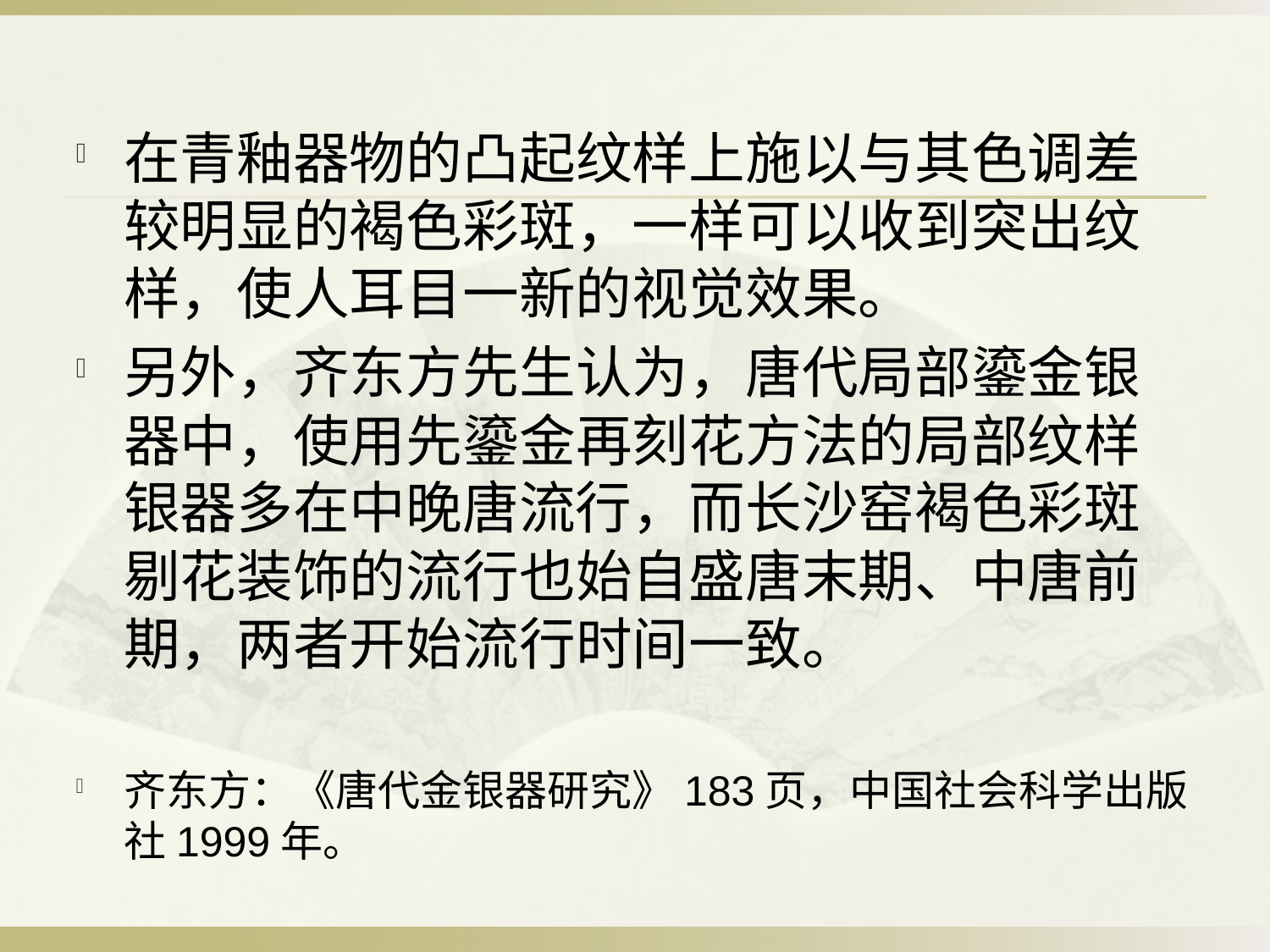

#
在青釉器物的凸起纹样上施以与其色调差较明显的褐色彩斑，一样可以收到突出纹样，使人耳目一新的视觉效果。
另外，齐东方先生认为，唐代局部鎏金银器中，使用先鎏金再刻花方法的局部纹样银器多在中晚唐流行，而长沙窑褐色彩斑剔花装饰的流行也始自盛唐末期、中唐前期，两者开始流行时间一致。

齐东方：《唐代金银器研究》183页，中国社会科学出版社1999年。